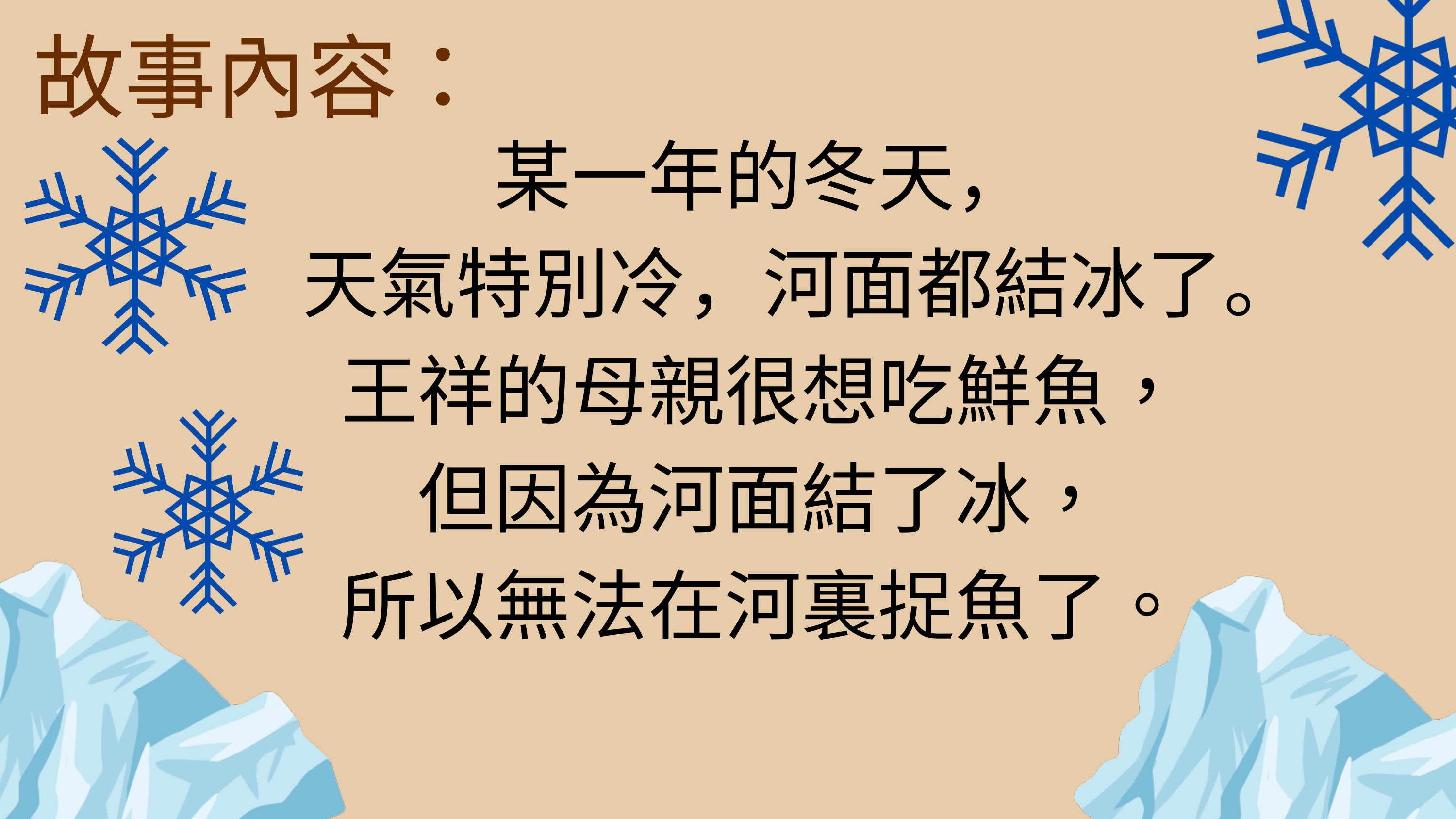

故事內容：
某一年的冬天，
天氣特別冷，河面都結冰了。
王祥的母親很想吃鮮魚，
但因為河面結了冰，
所以無法在河裏捉魚了。